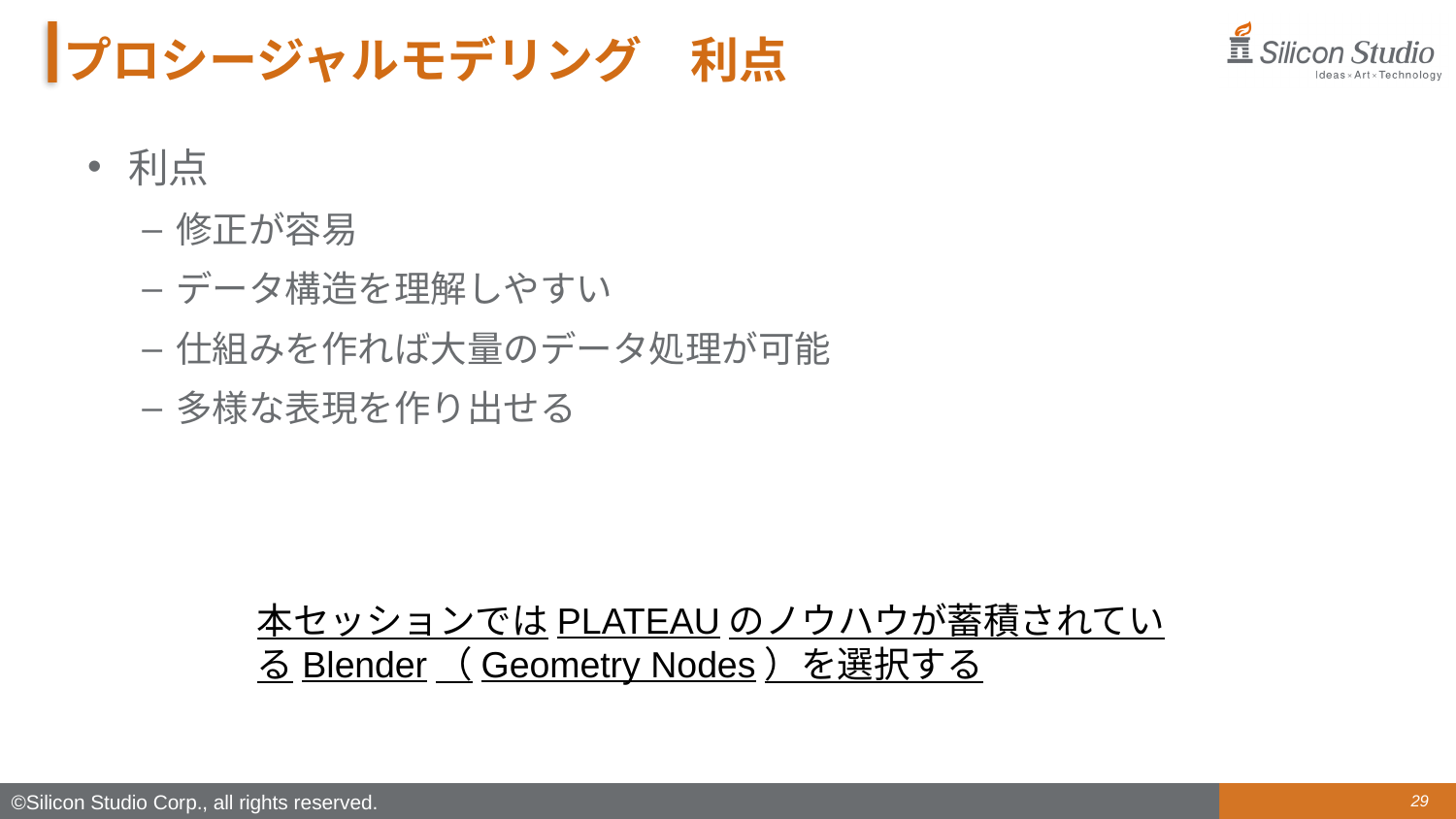

# プロシージャルモデリング　利点
利点
修正が容易
データ構造を理解しやすい
仕組みを作れば大量のデータ処理が可能
多様な表現を作り出せる

本セッションではPLATEAUのノウハウが蓄積されているBlender（Geometry Nodes）を選択する